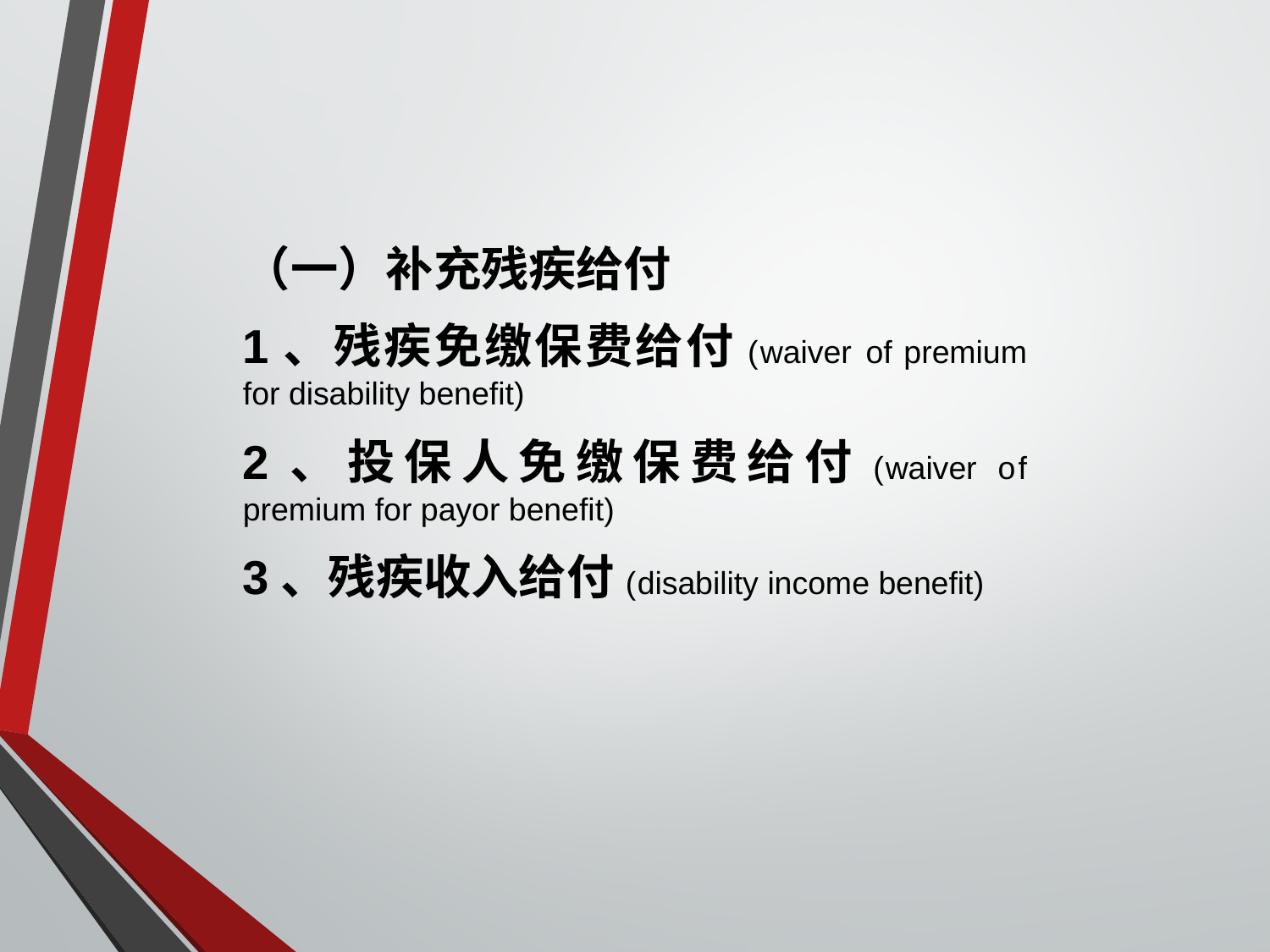

（一）补充残疾给付
1、残疾免缴保费给付(waiver of premium for disability benefit)
2、投保人免缴保费给付(waiver of premium for payor benefit)
3、残疾收入给付(disability income benefit)